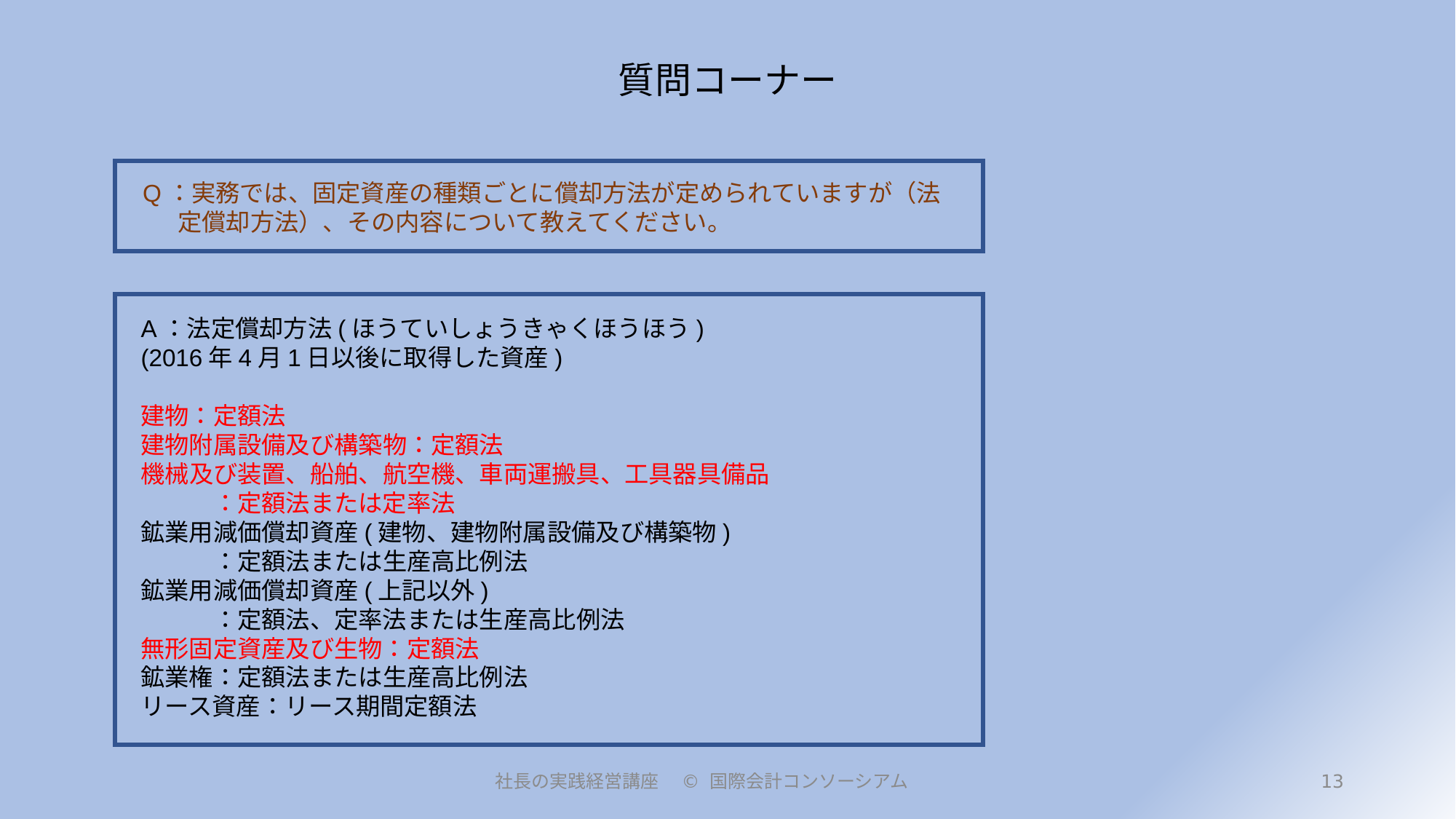

# 質問コーナー

Q：実務では、固定資産の種類ごとに償却方法が定められていますが（法
　  定償却方法）、その内容について教えてください。

A：法定償却方法(ほうていしょうきゃくほうほう)
(2016年4月1日以後に取得した資産)
建物：定額法
建物附属設備及び構築物：定額法
機械及び装置、船舶、航空機、車両運搬具、工具器具備品
　　　：定額法または定率法
鉱業用減価償却資産(建物、建物附属設備及び構築物)
　　　：定額法または生産高比例法
鉱業用減価償却資産(上記以外)
　　　：定額法、定率法または生産高比例法
無形固定資産及び生物：定額法
鉱業権：定額法または生産高比例法
リース資産：リース期間定額法
社長の実践経営講座　© 国際会計コンソーシアム
13